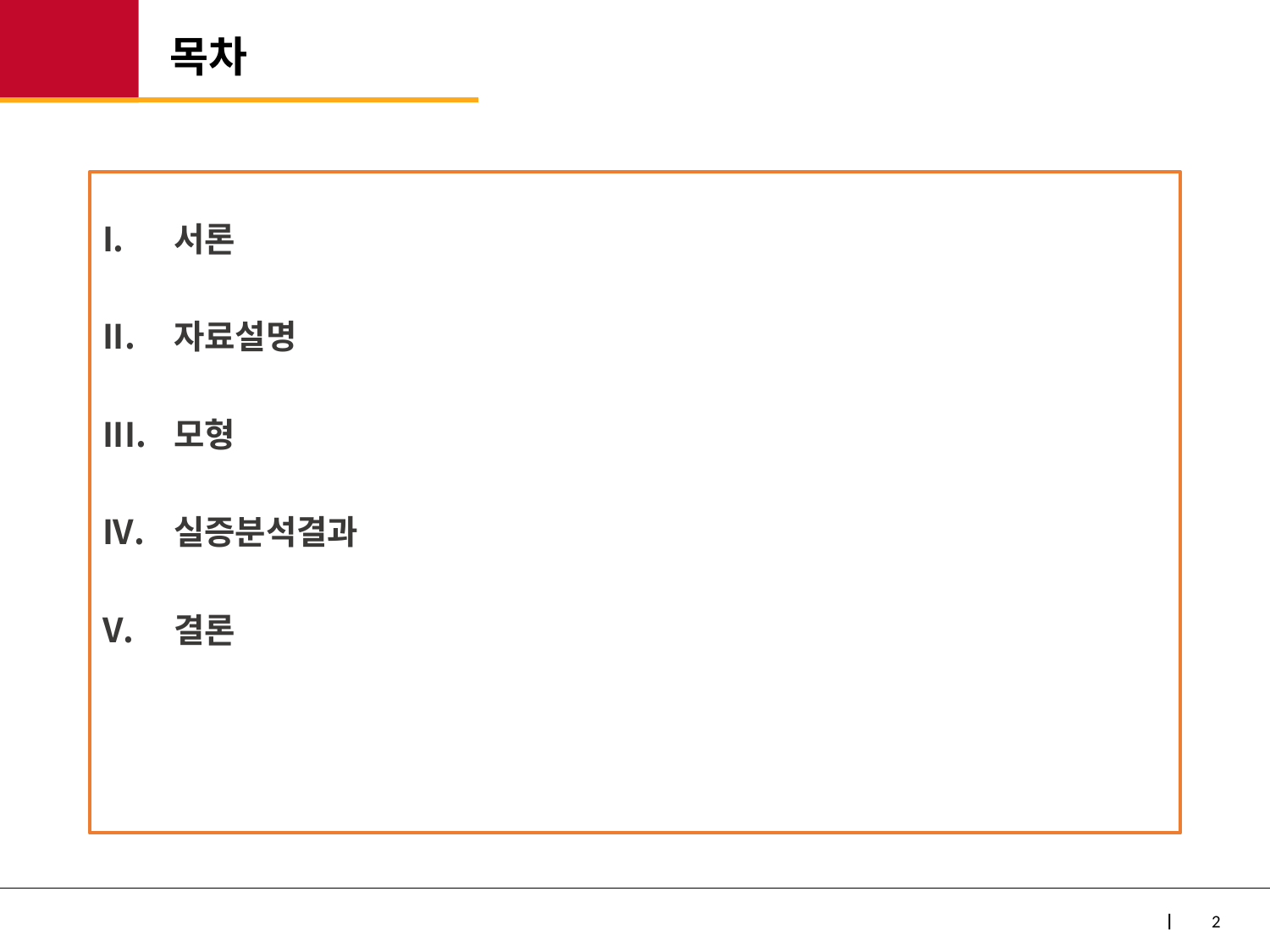

# 목차
서론
자료설명
모형
실증분석결과
결론